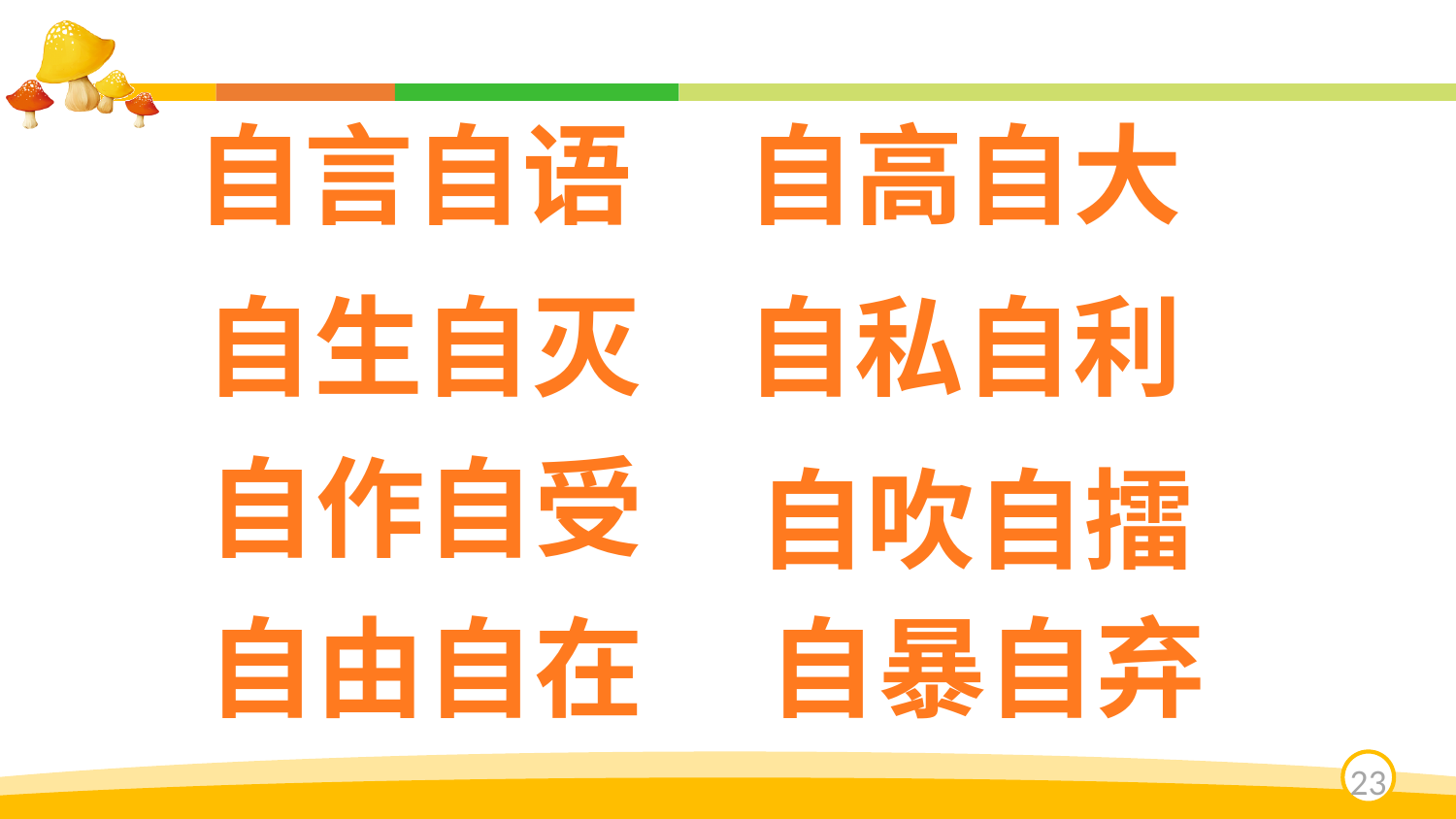

自言自语
自高自大
自生自灭
自私自利
自作自受
自吹自擂
自由自在
自暴自弃